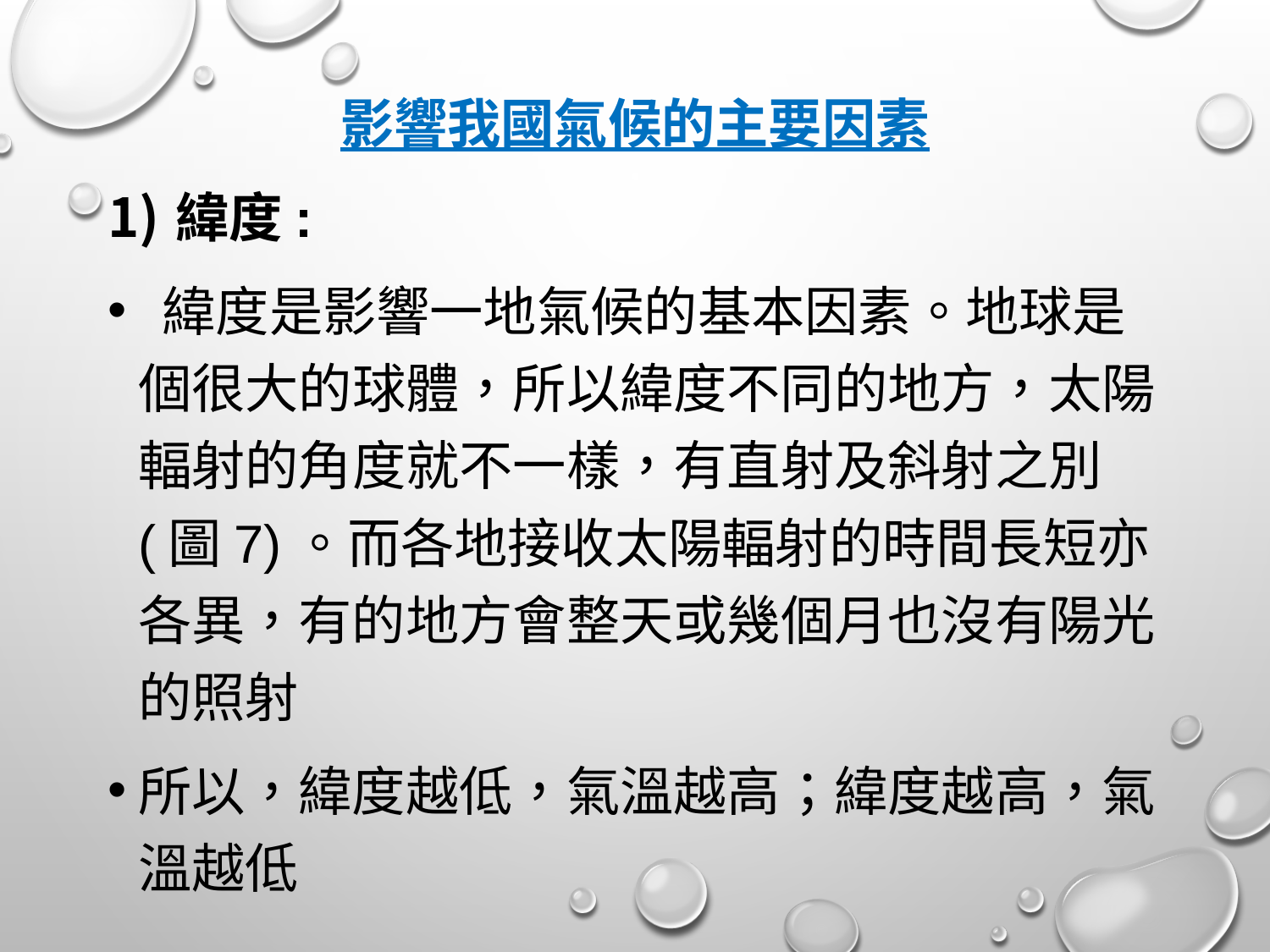

影響我國氣候的主要因素
緯度:
 緯度是影響一地氣候的基本因素。地球是個很大的球體，所以緯度不同的地方，太陽輻射的角度就不一樣，有直射及斜射之別 (圖7)。而各地接收太陽輻射的時間長短亦各異，有的地方會整天或幾個月也沒有陽光的照射
所以，緯度越低，氣溫越高；緯度越高，氣溫越低